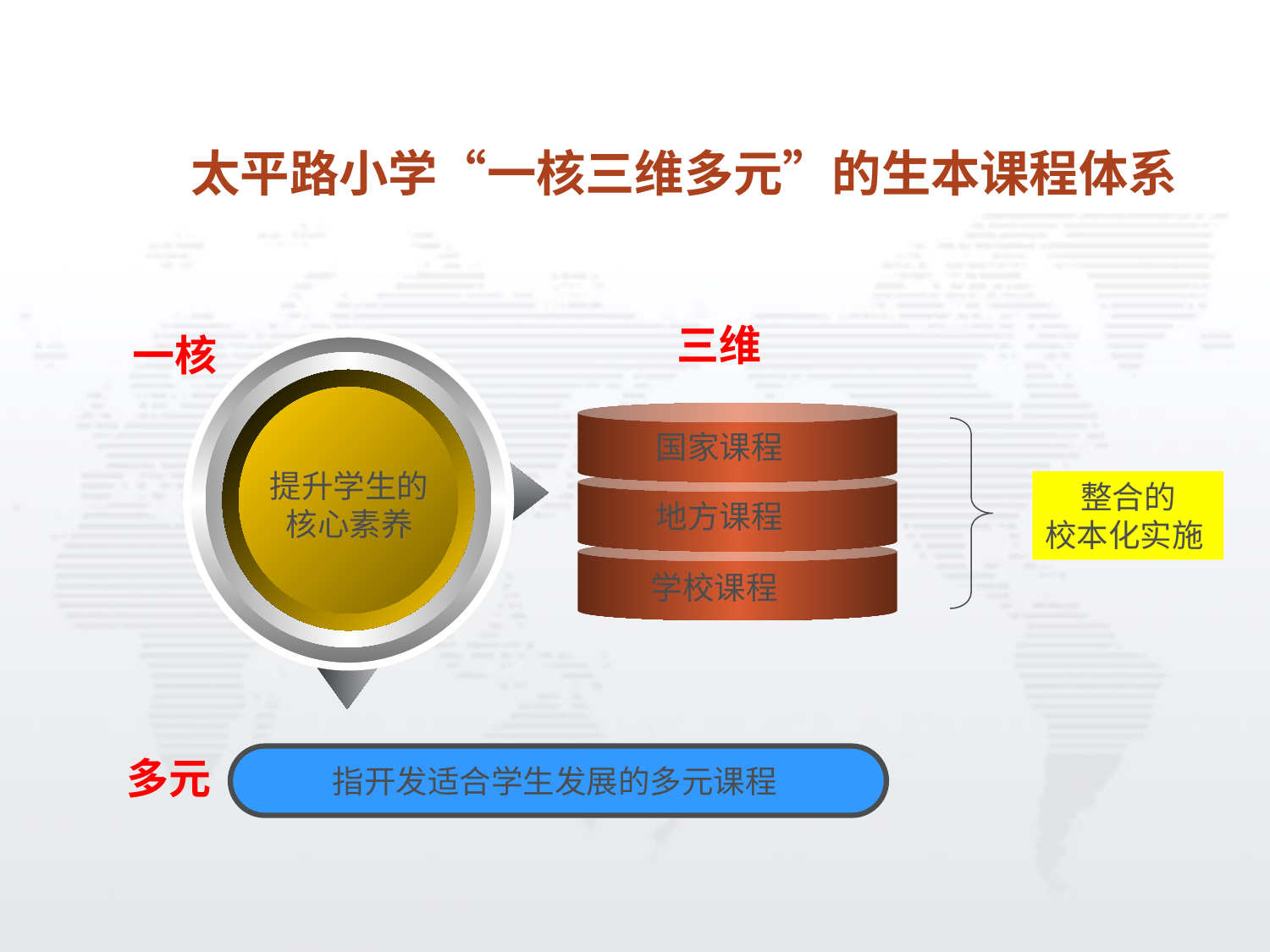

太平路小学“一核三维多元”的生本课程体系
三维
一核

国家课程
提升学生的
核心素养
整合的
校本化实施

地方课程

学校课程

多元
指开发适合学生发展的多元课程